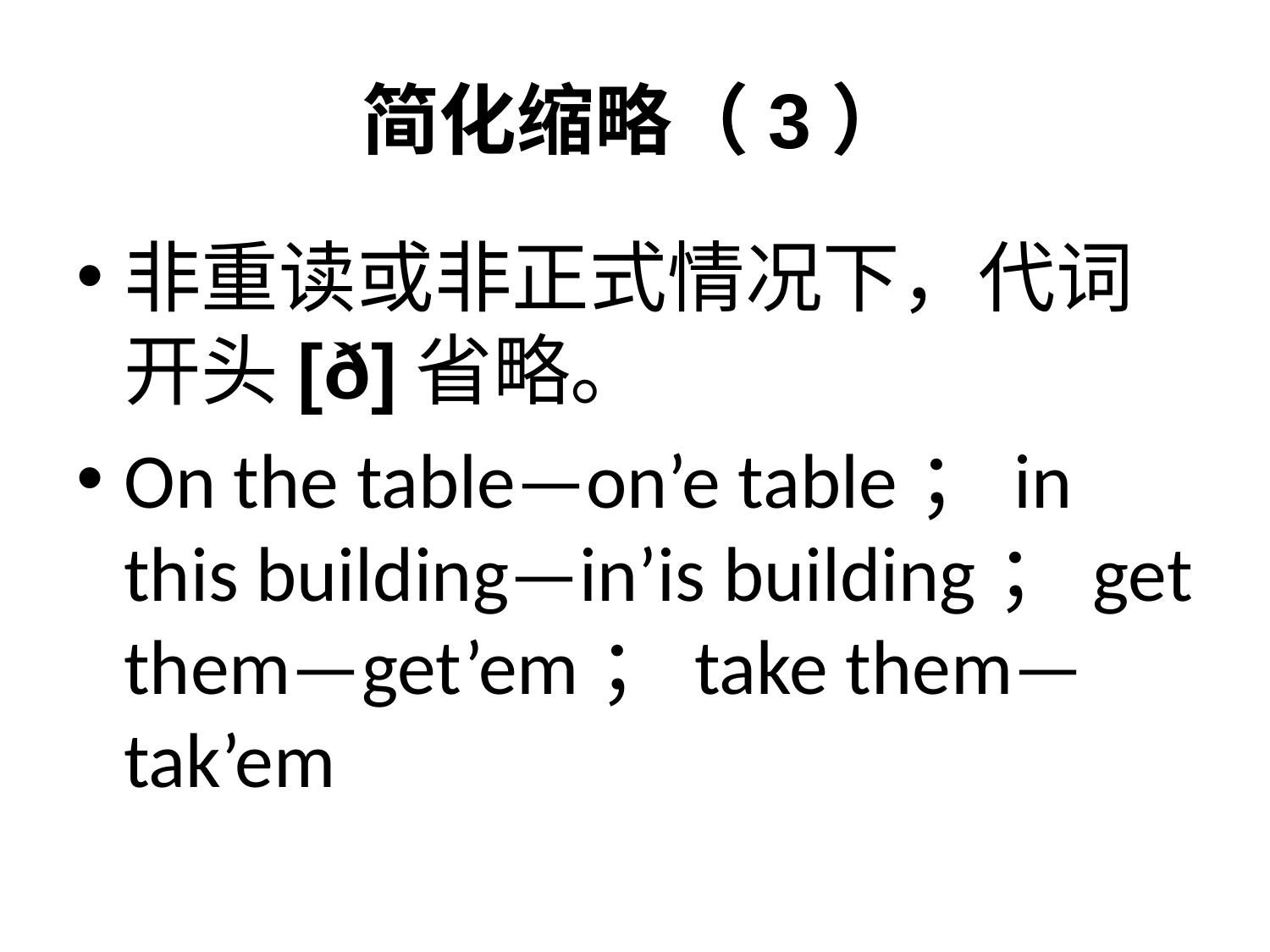

# 简化缩略（3）
非重读或非正式情况下，代词开头[ð]省略。
On the table—on’e table；in this building—in’is building；get them—get’em；take them—tak’em